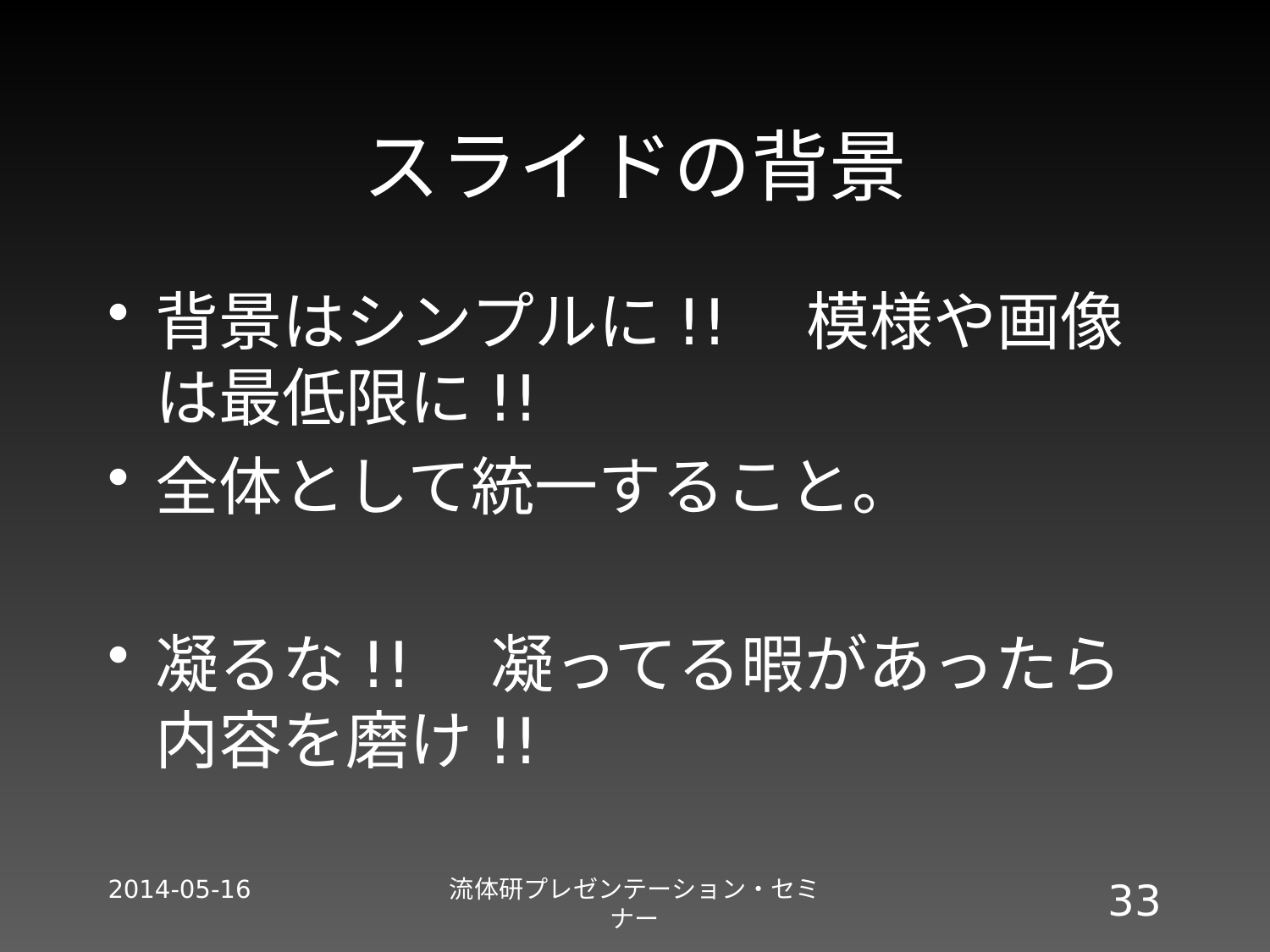

# スライドの背景
背景はシンプルに!!　模様や画像は最低限に!!
全体として統一すること。

凝るな!!　凝ってる暇があったら内容を磨け!!
2014-05-16
流体研プレゼンテーション・セミナー
33